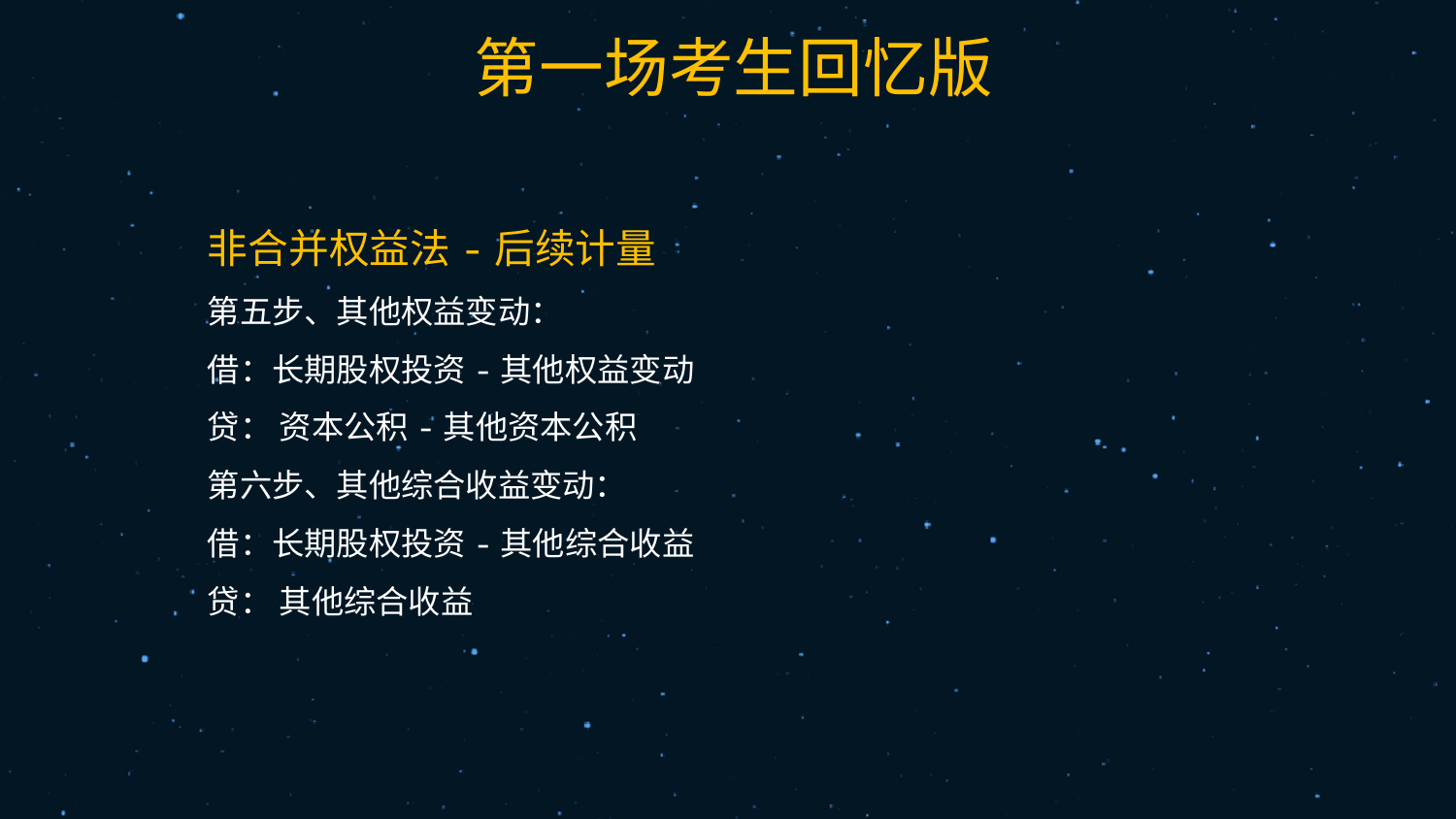

25
非合并权益法-后续计量
第五步、其他权益变动：
借：长期股权投资-其他权益变动
贷： 资本公积-其他资本公积
第六步、其他综合收益变动：
借：长期股权投资-其他综合收益
贷： 其他综合收益